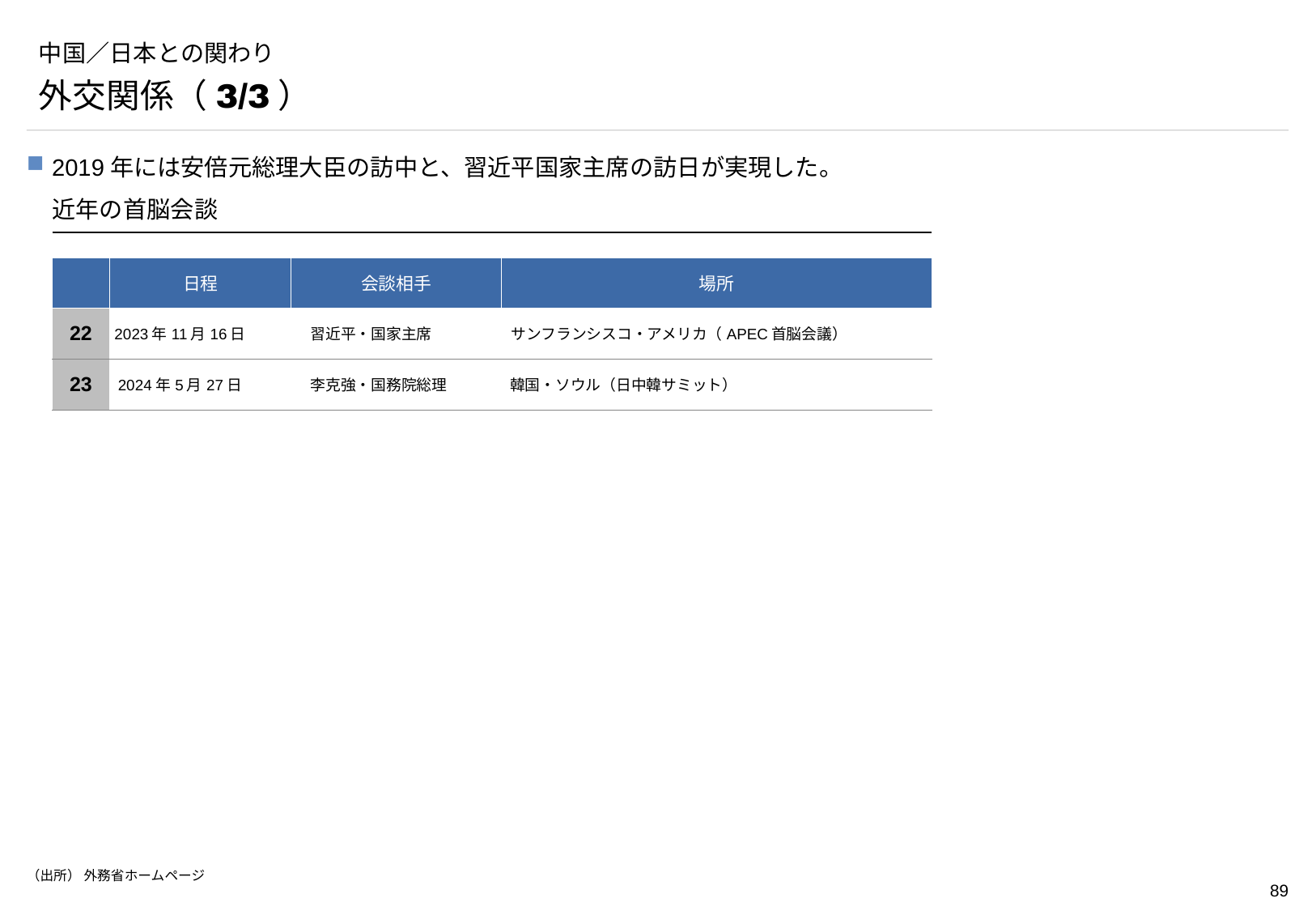

# 中国／日本との関わり
外交関係（3/3）
2019年には安倍元総理大臣の訪中と、習近平国家主席の訪日が実現した。
近年の首脳会談
|  | 日程 | 会談相手 | 場所 |
| --- | --- | --- | --- |
| 22 | 2023年11月16日 | 習近平・国家主席 | サンフランシスコ・アメリカ（APEC首脳会議） |
| 23 | 2024年5月27日 | 李克強・国務院総理 | 韓国・ソウル（日中韓サミット） |
（出所） 外務省ホームページ